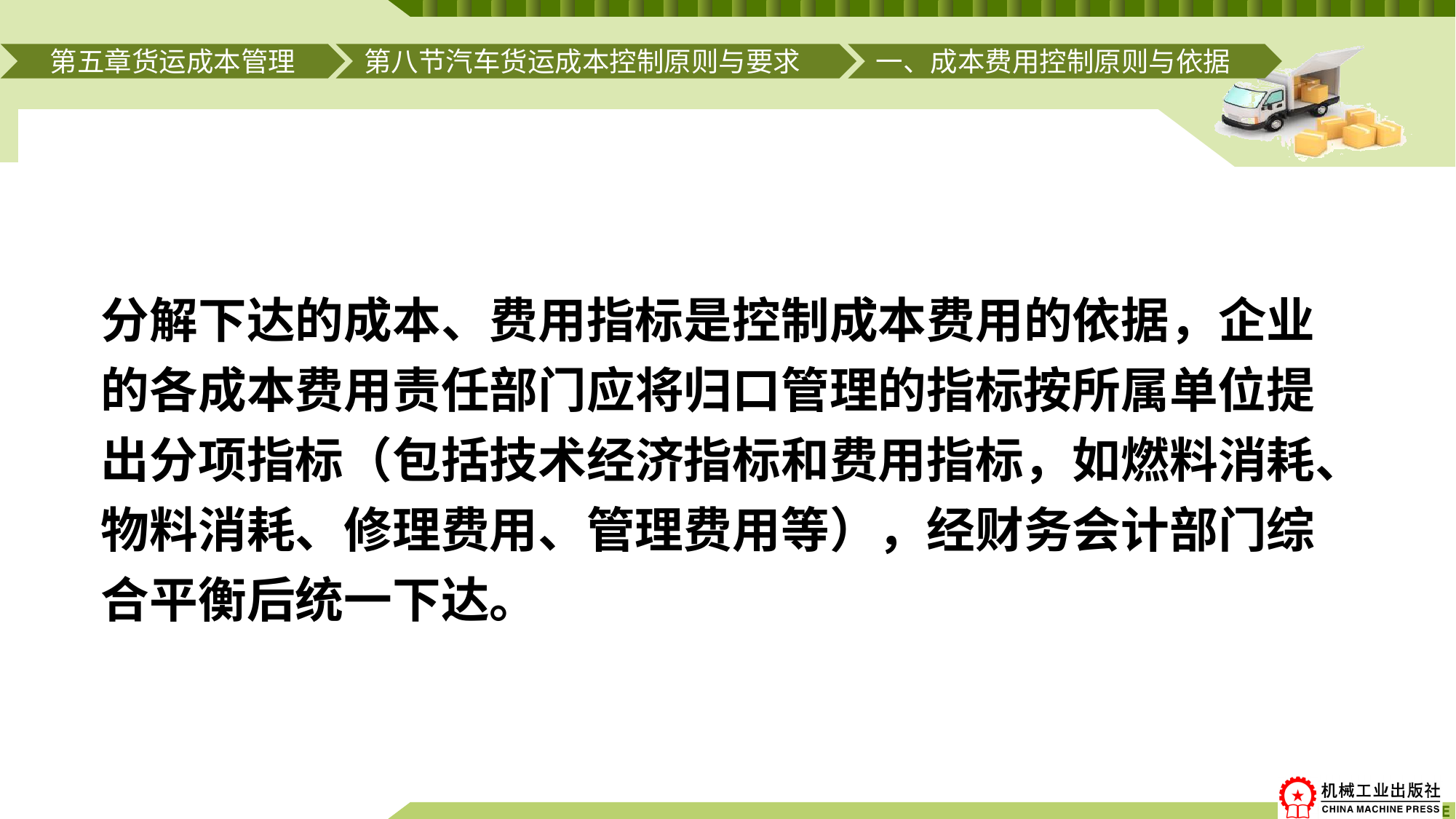

第五章货运成本管理
第八节汽车货运成本控制原则与要求
一、成本费用控制原则与依据
# 分解下达的成本、费用指标是控制成本费用的依据，企业的各成本费用责任部门应将归口管理的指标按所属单位提出分项指标（包括技术经济指标和费用指标，如燃料消耗、物料消耗、修理费用、管理费用等），经财务会计部门综合平衡后统一下达。